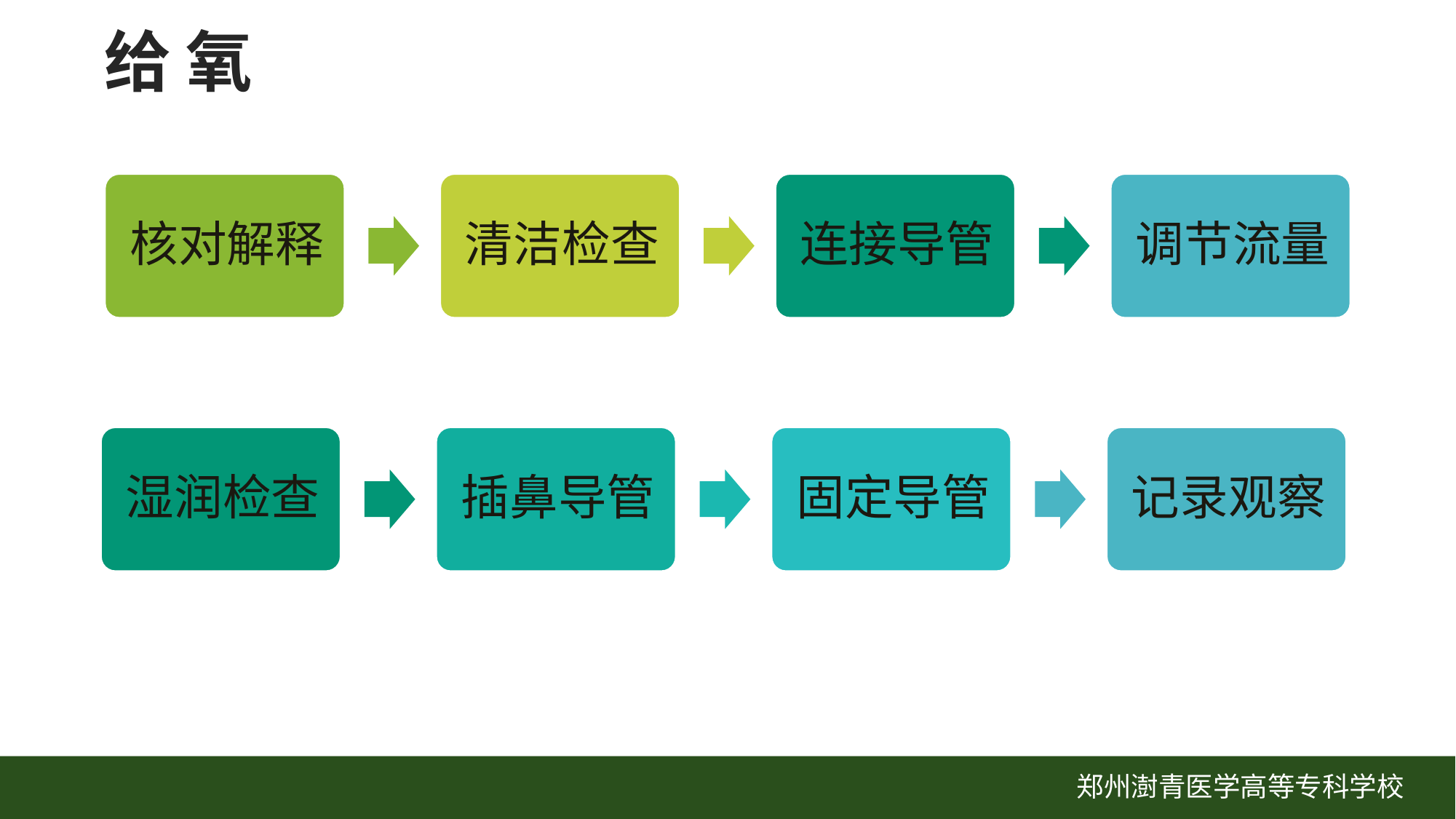

给 氧
核对解释

清洁检查

连接导管

调节流量
湿润检查

插鼻导管

固定导管

记录观察
郑州澍青医学高等专科学校